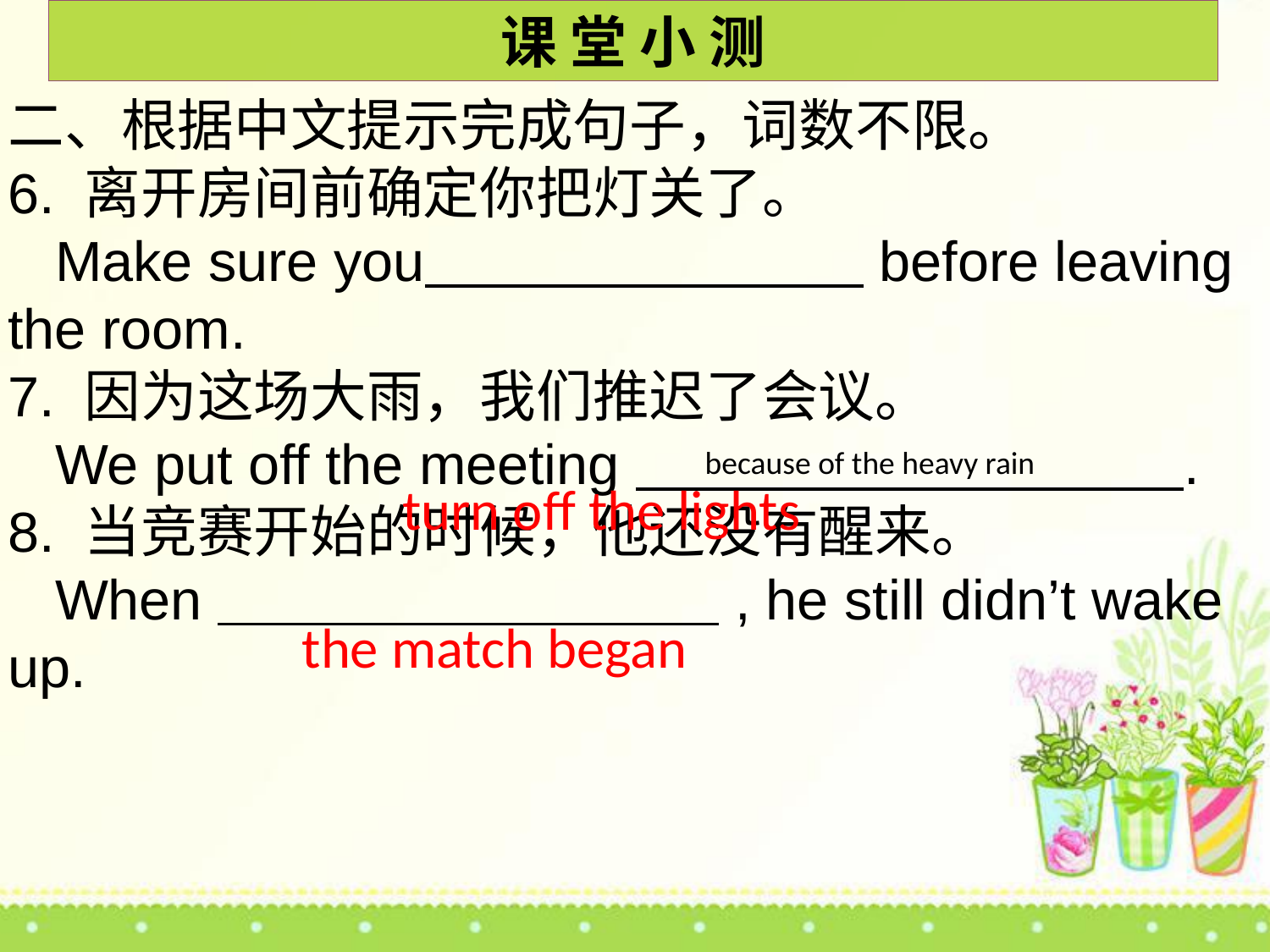

课 堂 小 测
二、根据中文提示完成句子，词数不限。
6. 离开房间前确定你把灯关了。
   Make sure you                             before leaving the room.
7. 因为这场大雨，我们推迟了会议。
   We put off the meeting                                    .
8. 当竞赛开始的时候，他还没有醒来。
   When                                  , he still didn’t wake up.
because of the heavy rain
turn off the lights
the match began